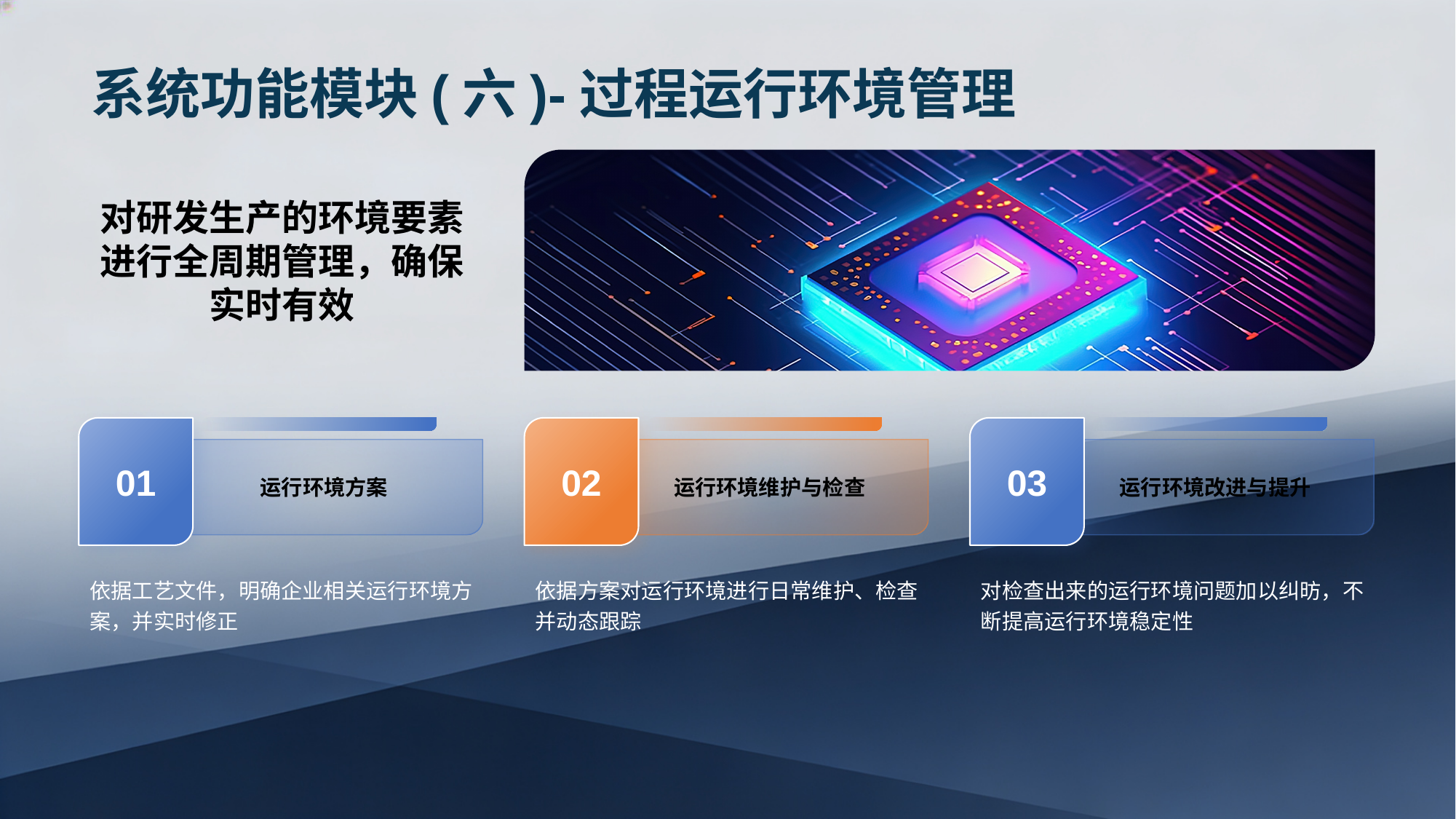

系统功能模块(六)-过程运行环境管理

对研发生产的环境要素进行全周期管理，确保实时有效

01

02

03

运行环境方案
运行环境维护与检查
运行环境改进与提升
依据工艺文件，明确企业相关运行环境方案，并实时修正
依据方案对运行环境进行日常维护、检查并动态跟踪
对检查出来的运行环境问题加以纠昉，不断提高运行环境稳定性